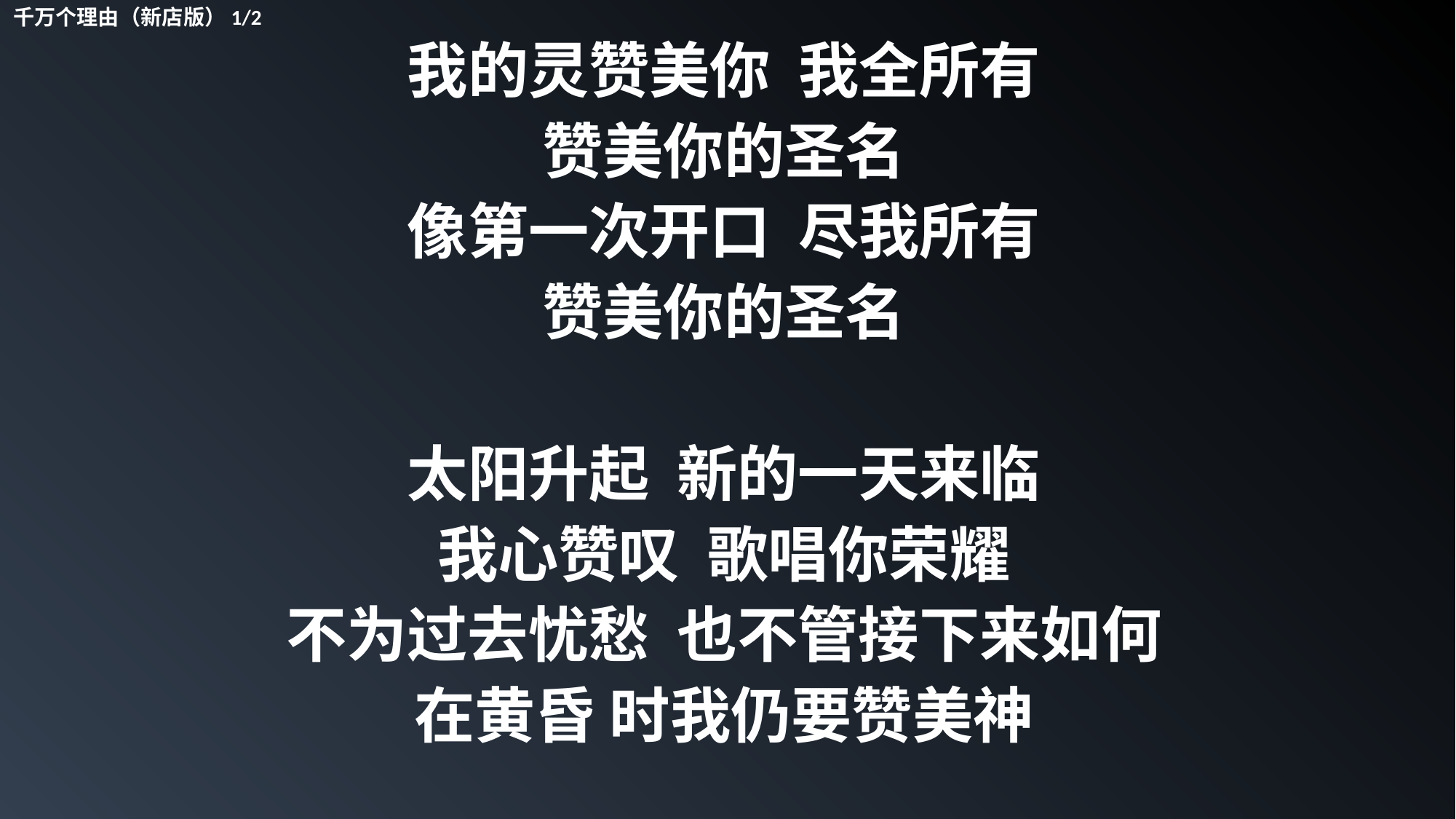

千万个理由（新店版）1/2
我的灵赞美你  我全所有
赞美你的圣名
像第一次开口  尽我所有
赞美你的圣名

太阳升起  新的一天来临
我心赞叹  歌唱你荣耀
不为过去忧愁  也不管接下来如何
在黄昏 时我仍要赞美神